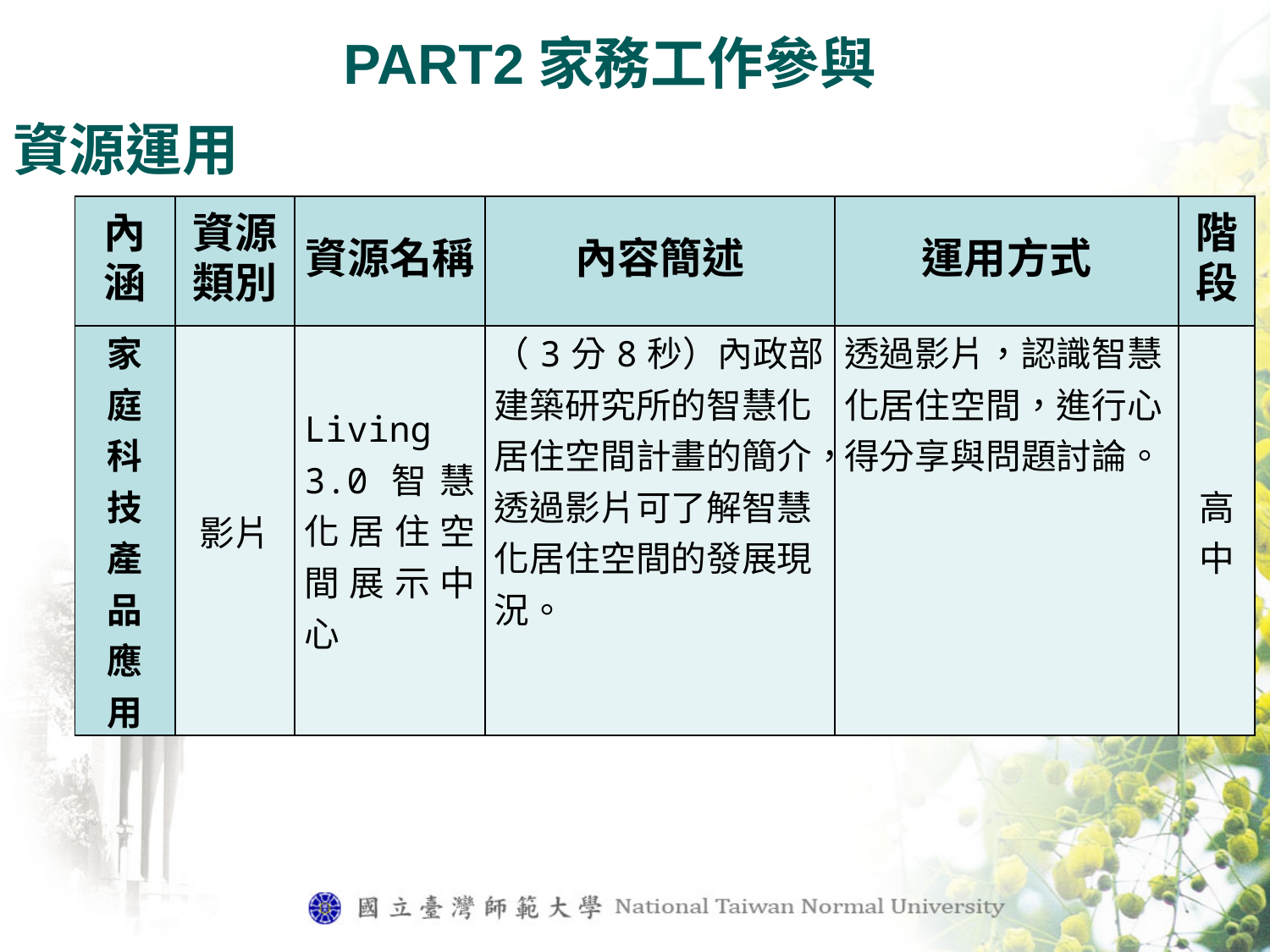

PART2家務工作參與
資源運用
| 內涵 | 資源類別 | 資源名稱 | 內容簡述 | 運用方式 | 階段 |
| --- | --- | --- | --- | --- | --- |
| 家 庭 科 技 產 品 應 用 | 影片 | Living 3.0智慧化居住空間展示中心 | （3分8秒）內政部建築研究所的智慧化居住空間計畫的簡介，透過影片可了解智慧化居住空間的發展現況。 | 透過影片，認識智慧化居住空間，進行心得分享與問題討論。 | 高中 |